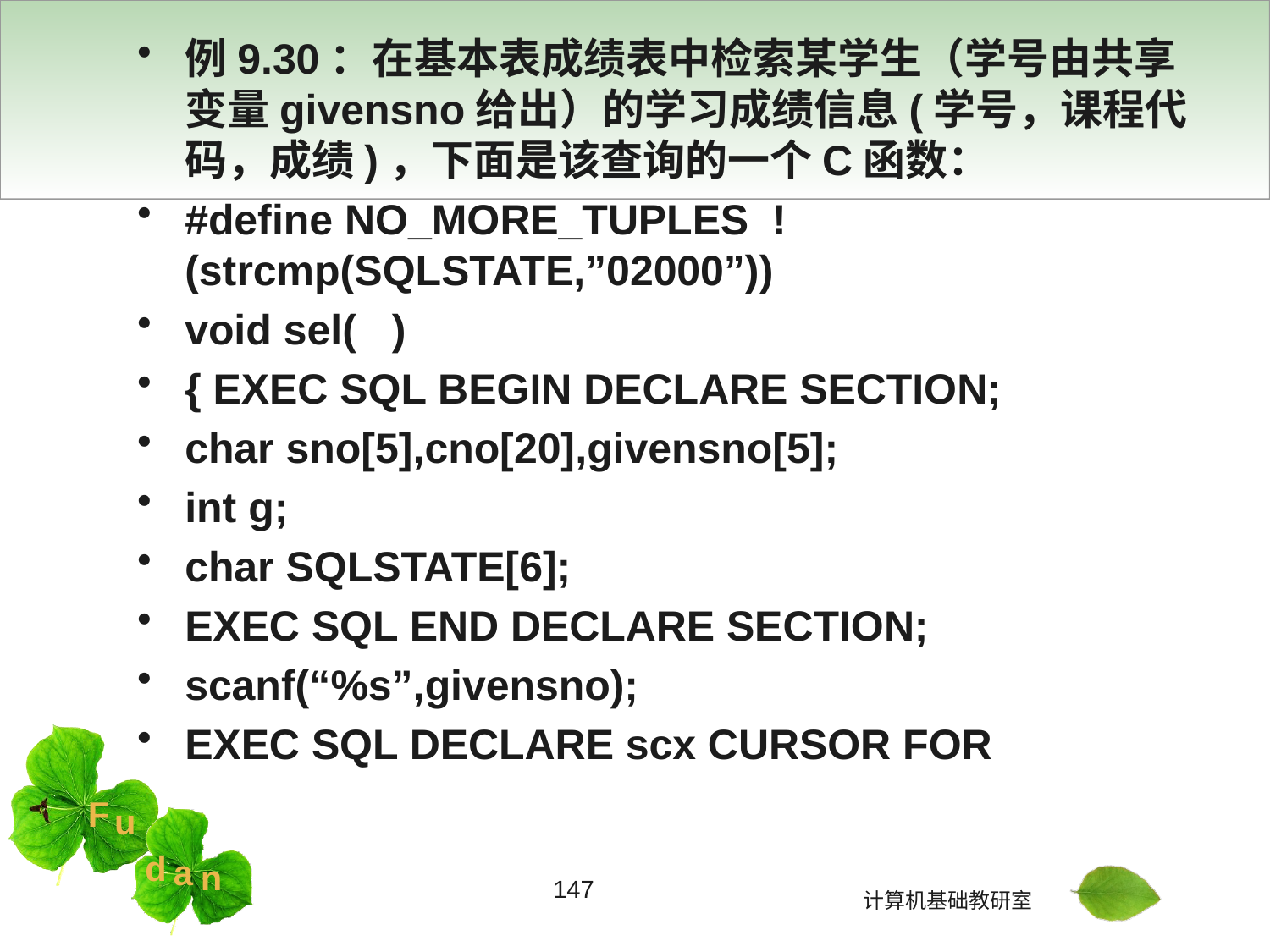

#
例9.30：在基本表成绩表中检索某学生（学号由共享变量givensno给出）的学习成绩信息(学号，课程代码，成绩)，下面是该查询的一个C函数：
#define NO_MORE_TUPLES  !(strcmp(SQLSTATE,”02000”))
void sel(   )
{ EXEC SQL BEGIN DECLARE SECTION;
char sno[5],cno[20],givensno[5];
int g;
char SQLSTATE[6];
EXEC SQL END DECLARE SECTION;
scanf(“%s”,givensno);
EXEC SQL DECLARE scx CURSOR FOR

147